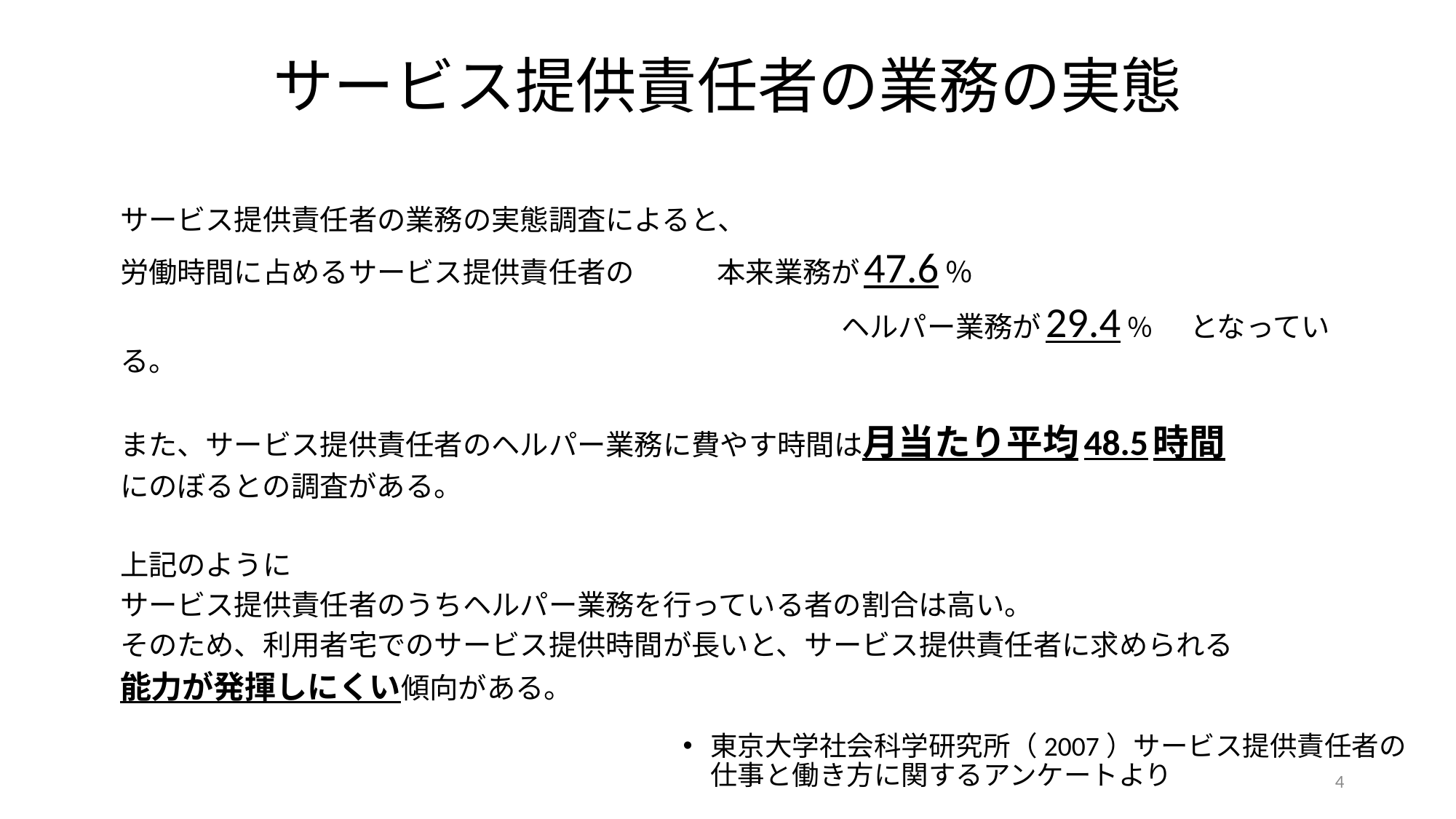

# サービス提供責任者の業務の実態
サービス提供責任者の業務の実態調査によると、
労働時間に占めるサービス提供責任者の             本来業務が47.6％
　　　　　　　　　　　　　　　　　　　　　　　                    ヘルパー業務が29.4％      となっている。

また、サービス提供責任者のヘルパー業務に費やす時間は月当たり平均48.5時間
にのぼるとの調査がある。

上記のように
サービス提供責任者のうちヘルパー業務を行っている者の割合は高い。
そのため、利用者宅でのサービス提供時間が長いと、サービス提供責任者に求められる
能力が発揮しにくい傾向がある。

東京大学社会科学研究所（2007）サービス提供責任者の仕事と働き方に関するアンケートより
4